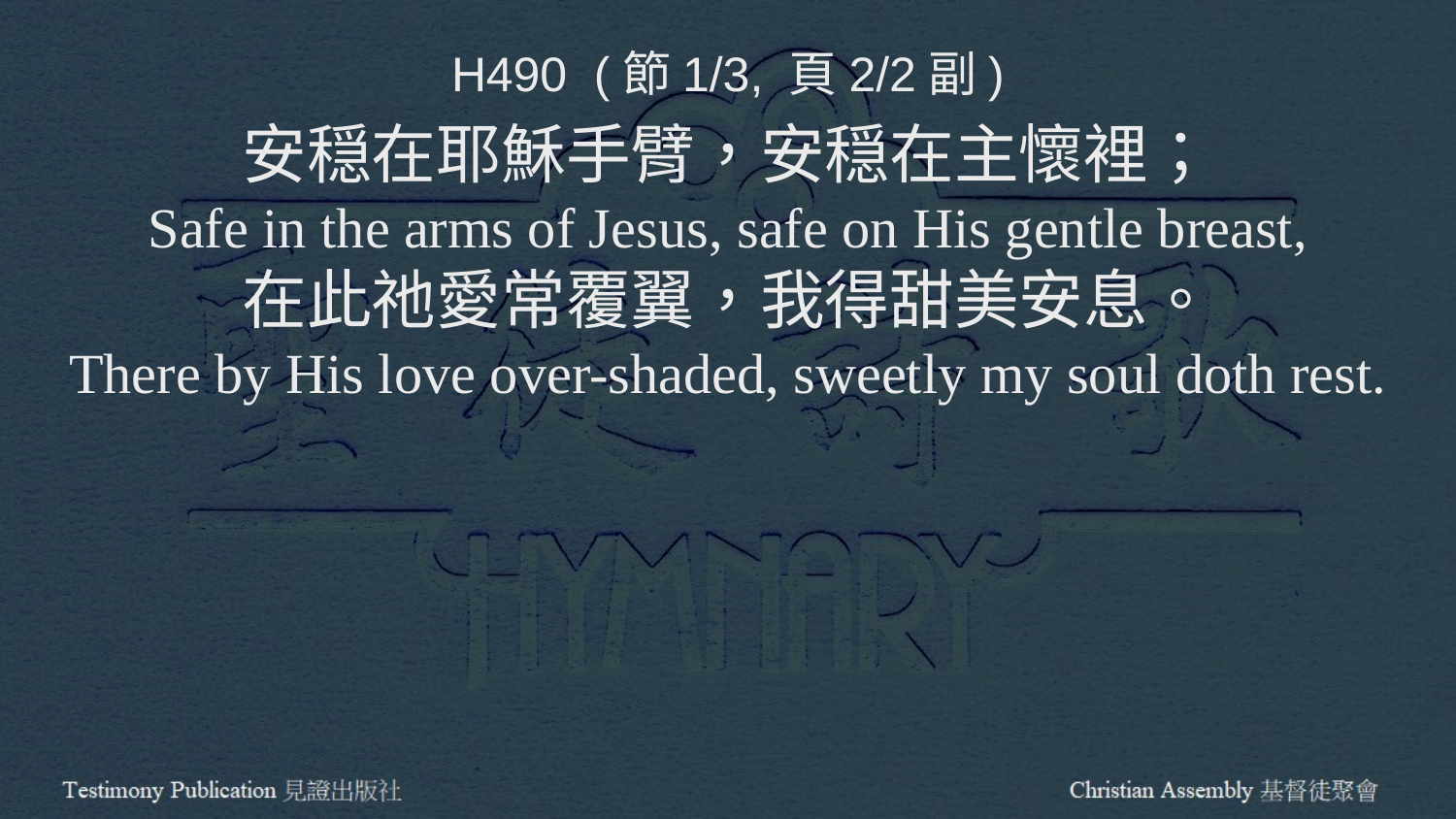

H490  (節1/3, 頁2/2副)
安穏在耶穌手臂，安穏在主懷裡；
Safe in the arms of Jesus, safe on His gentle breast,
在此祂愛常覆翼，我得甜美安息。
There by His love over-shaded, sweetly my soul doth rest.